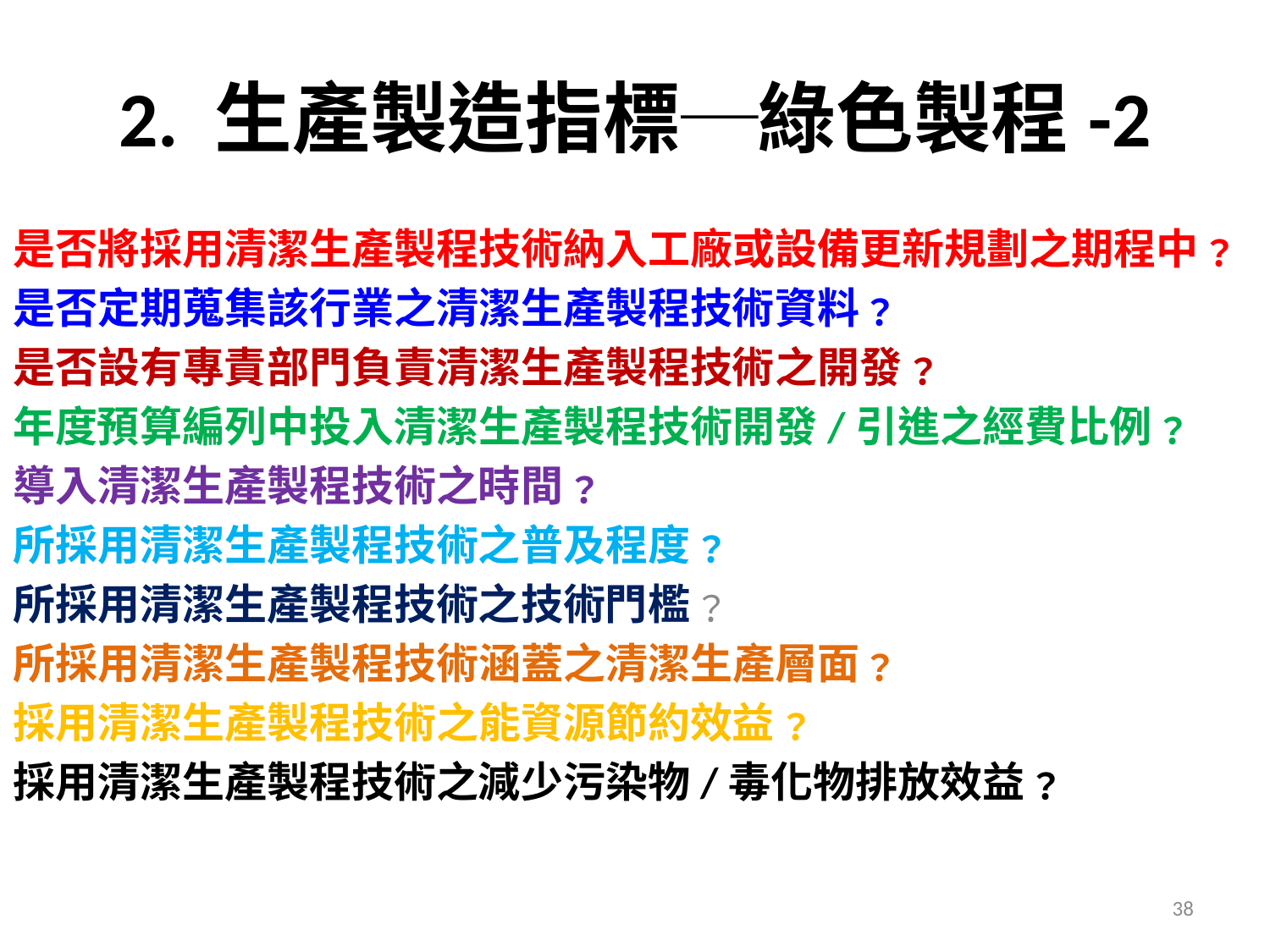

# 2. 生產製造指標─綠色製程-2
是否將採用清潔生產製程技術納入工廠或設備更新規劃之期程中﹖
是否定期蒐集該行業之清潔生產製程技術資料﹖
是否設有專責部門負責清潔生產製程技術之開發﹖
年度預算編列中投入清潔生產製程技術開發/引進之經費比例﹖
導入清潔生產製程技術之時間﹖
所採用清潔生產製程技術之普及程度﹖
所採用清潔生產製程技術之技術門檻﹖
所採用清潔生產製程技術涵蓋之清潔生產層面﹖
採用清潔生產製程技術之能資源節約效益﹖
採用清潔生產製程技術之減少污染物/毒化物排放效益﹖
38